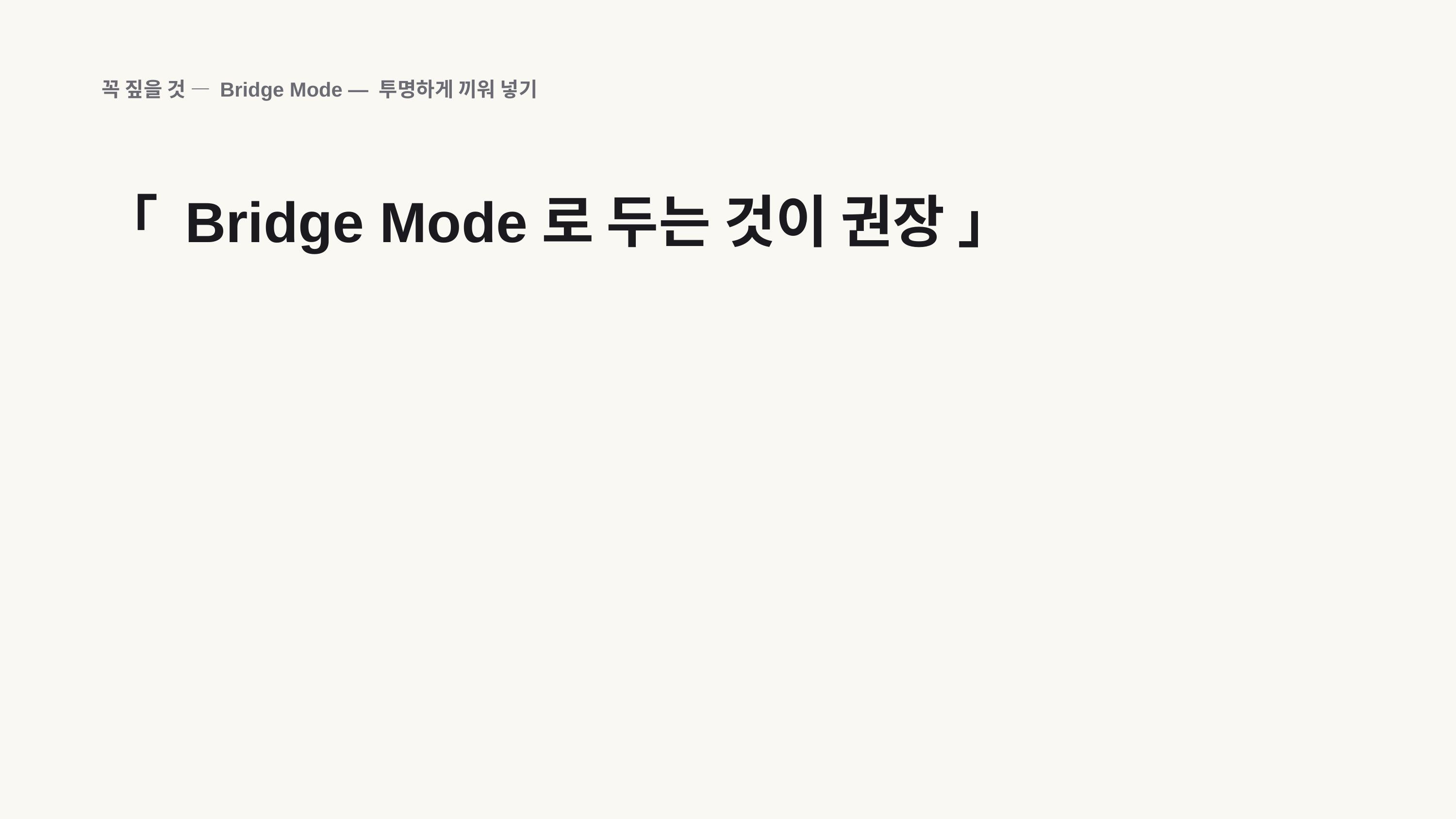

꼭 짚을 것 — Bridge Mode — 투명하게 끼워 넣기
「 Bridge Mode로 두는 것이 권장 」